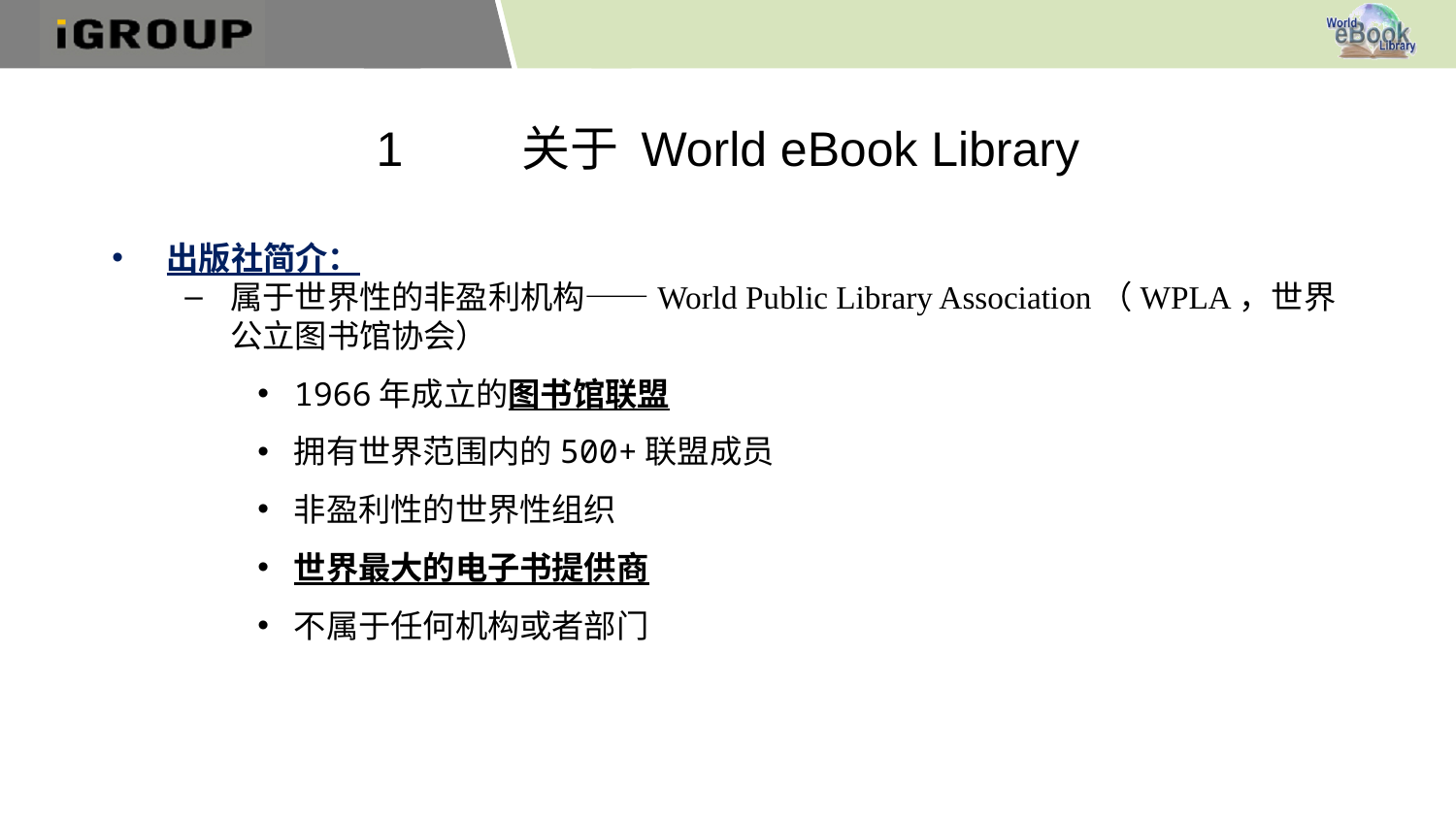

# 1	关于 World eBook Library
出版社简介：
属于世界性的非盈利机构——World Public Library Association（WPLA，世界公立图书馆协会）
1966年成立的图书馆联盟
拥有世界范围内的500+联盟成员
非盈利性的世界性组织
世界最大的电子书提供商
不属于任何机构或者部门